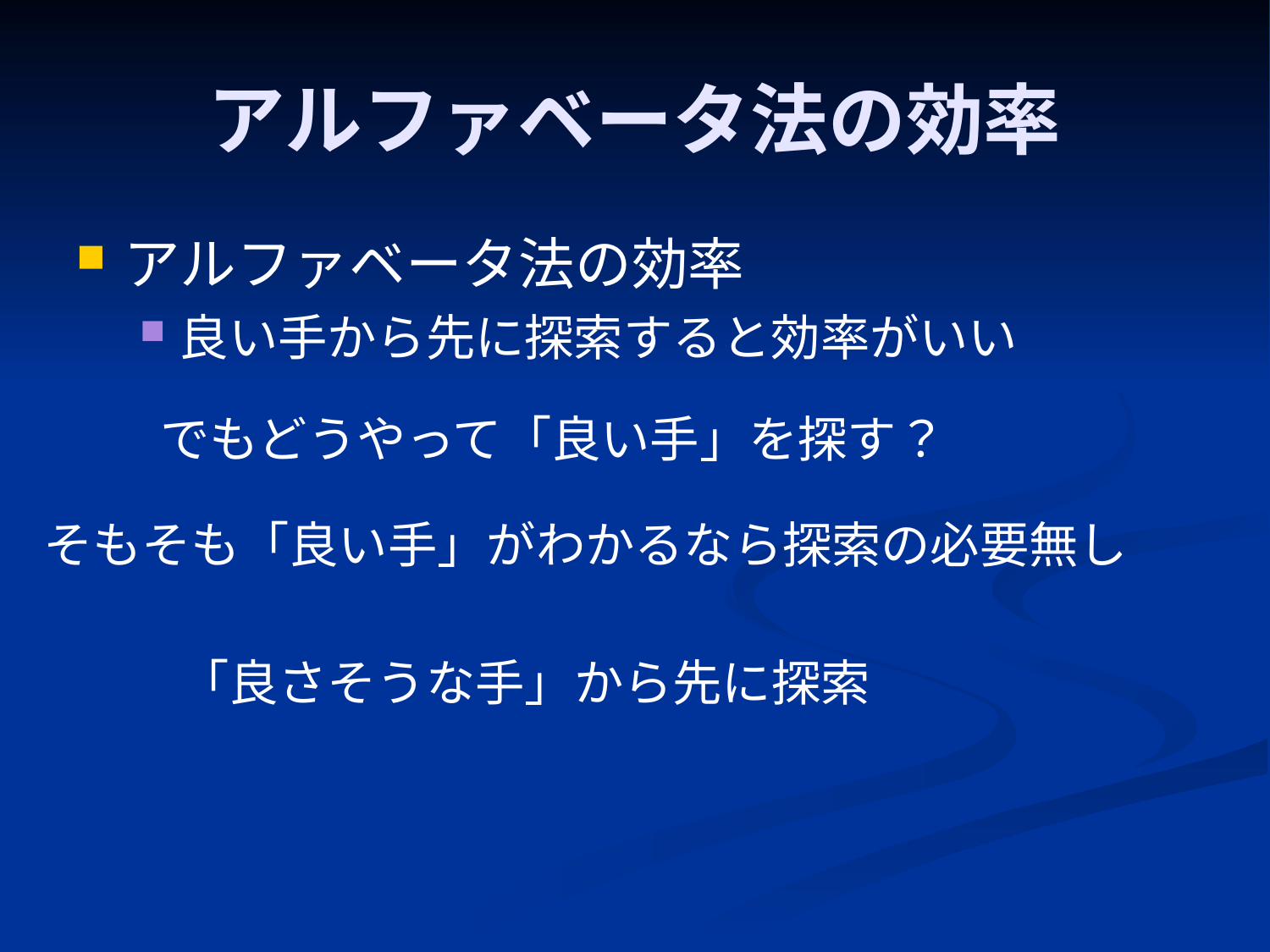

# アルファベータ法の効率
アルファベータ法の効率
良い手から先に探索すると効率がいい
でもどうやって「良い手」を探す？
そもそも「良い手」がわかるなら探索の必要無し
「良さそうな手」から先に探索